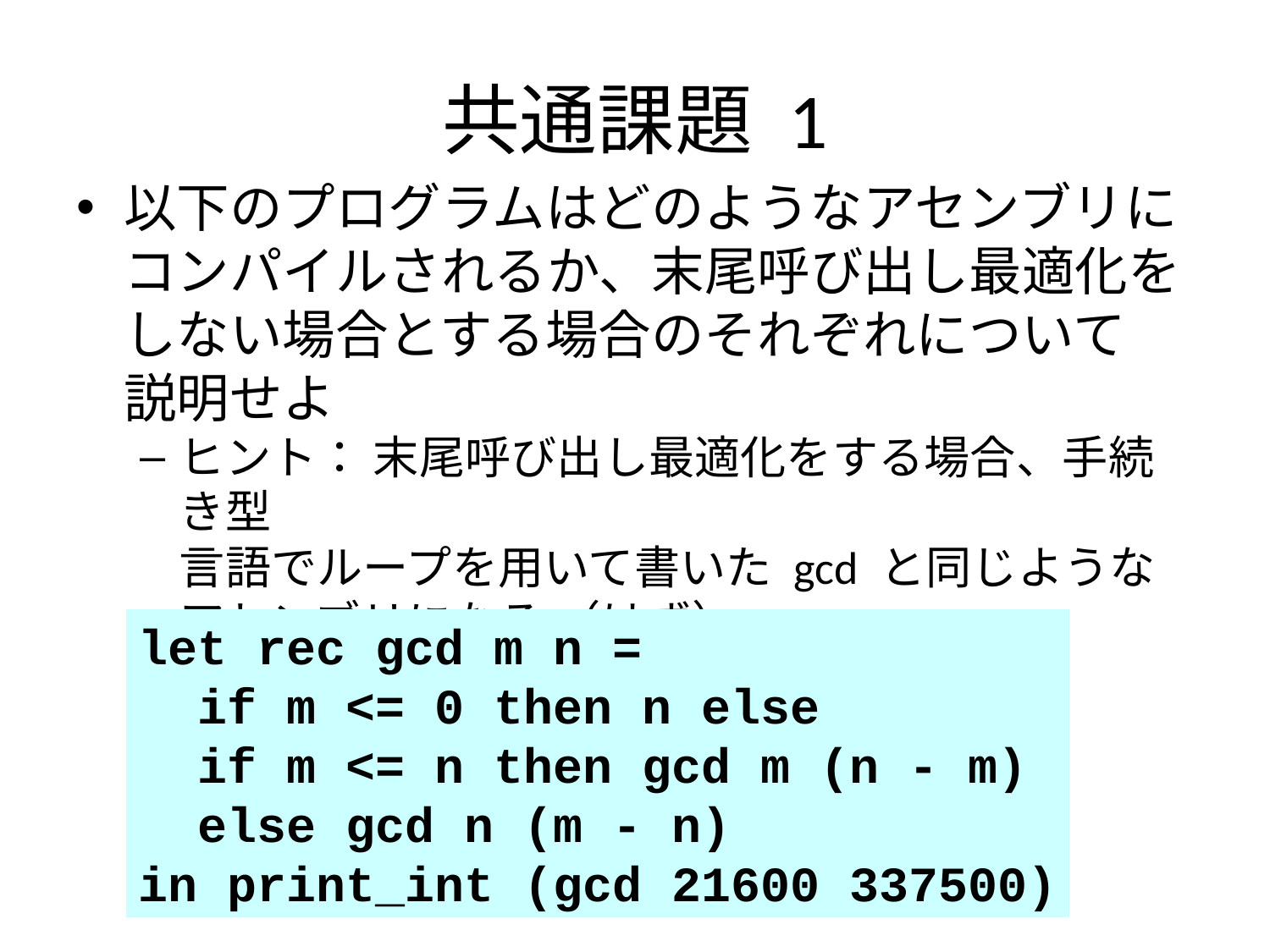

# 共通課題 1
以下のプログラムはどのようなアセンブリに
コンパイルされるか、末尾呼び出し最適化を
しない場合とする場合のそれぞれについて
説明せよ
ヒント： 末尾呼び出し最適化をする場合、手続き型
言語でループを用いて書いた gcd と同じような
アセンブリになる （はず）
let rec gcd m n =
  if m <= 0 then n else
  if m <= n then gcd m (n - m)
  else gcd n (m - n)
in print_int (gcd 21600 337500)